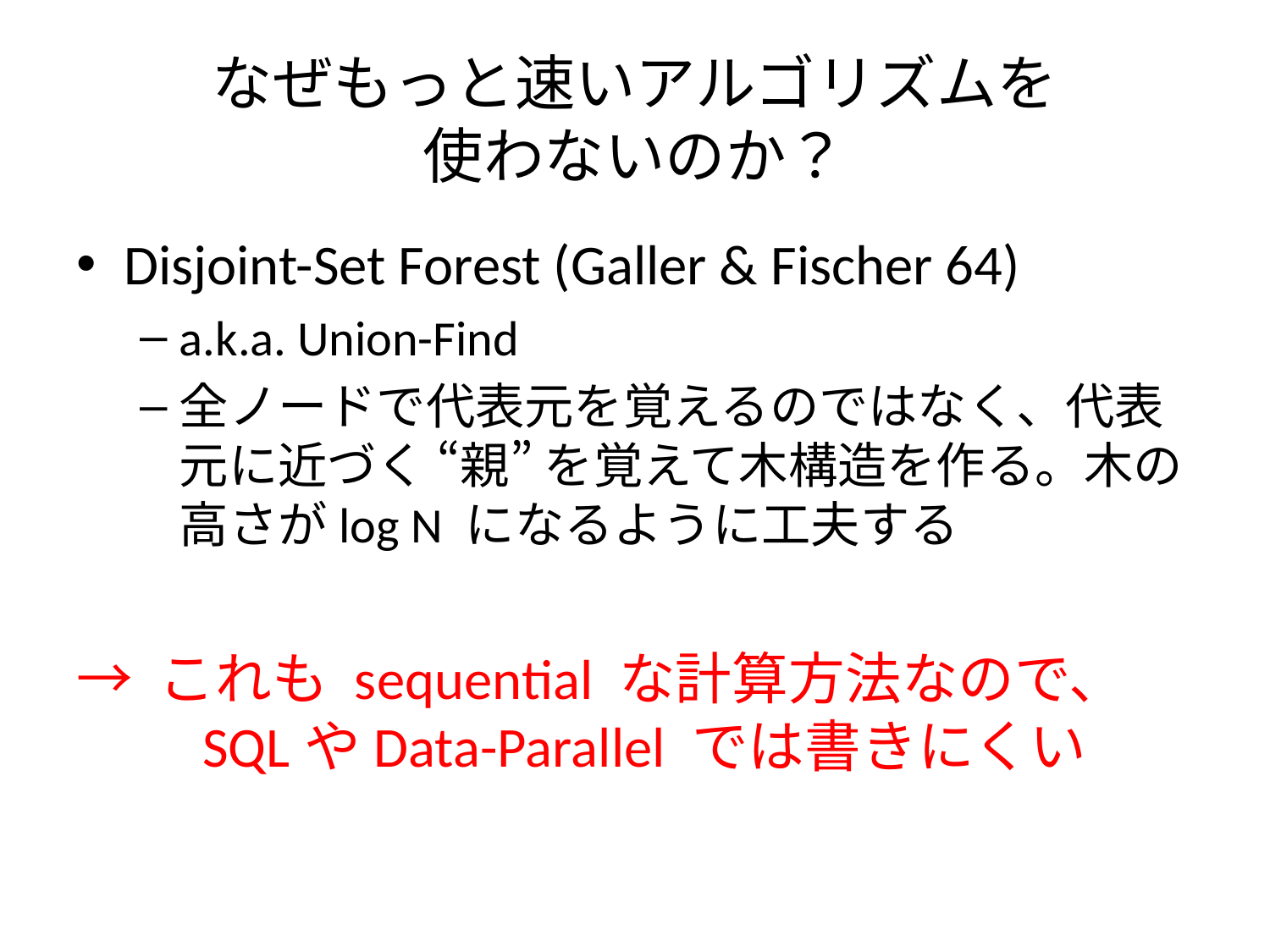

# なぜもっと速いアルゴリズムを 使わないのか？
Disjoint-Set Forest (Galler & Fischer 64)
a.k.a. Union-Find
全ノードで代表元を覚えるのではなく、代表元に近づく “親” を覚えて木構造を作る。木の高さがlog N になるように工夫する

→ これも sequential な計算方法なので、
　　SQLやData-Parallel では書きにくい